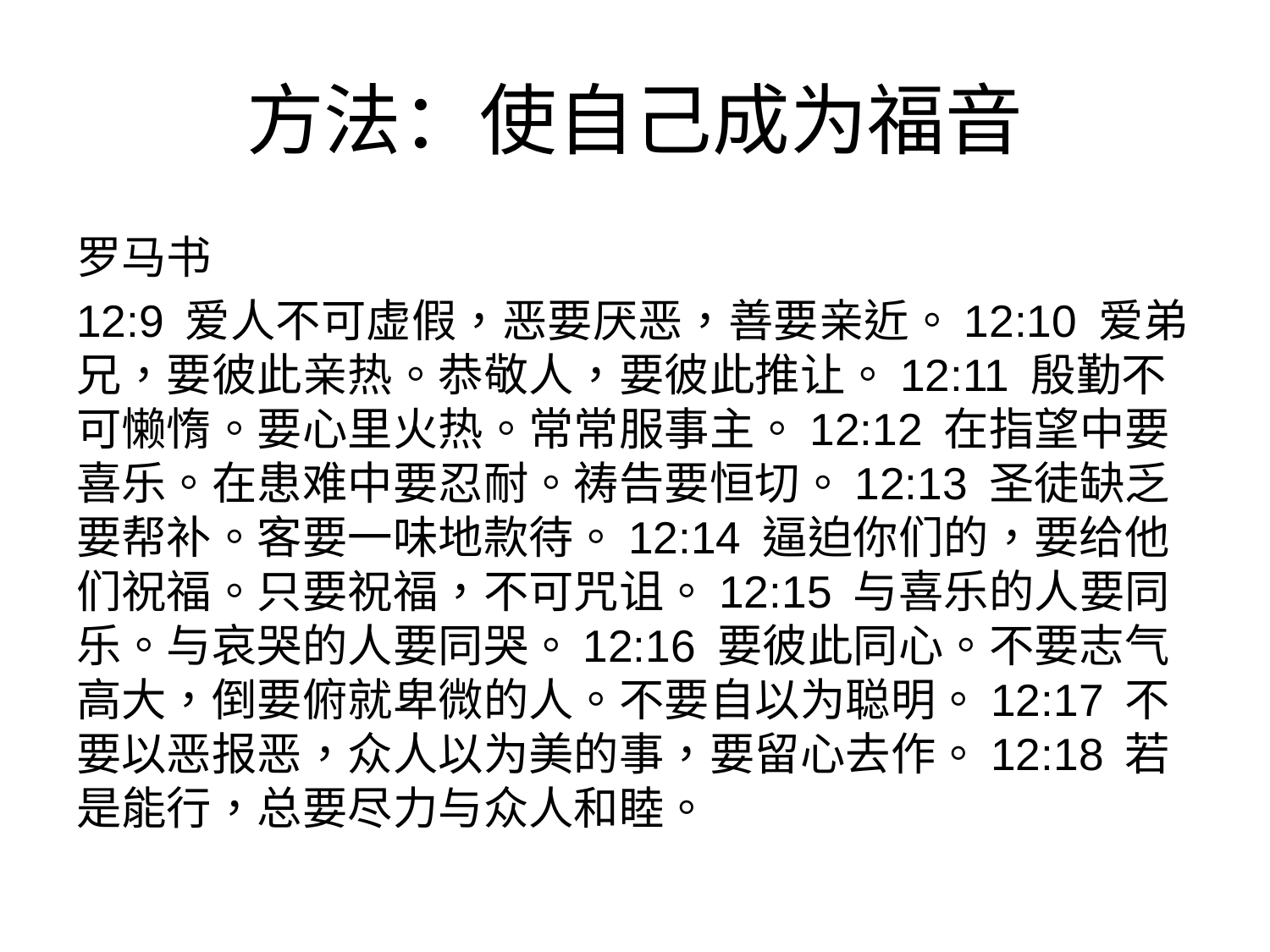

# 方法：使自己成为福音
罗马书
12:9 爱人不可虚假，恶要厌恶，善要亲近。 12:10 爱弟兄，要彼此亲热。恭敬人，要彼此推让。 12:11 殷勤不可懒惰。要心里火热。常常服事主。 12:12 在指望中要喜乐。在患难中要忍耐。祷告要恒切。 12:13 圣徒缺乏要帮补。客要一味地款待。 12:14 逼迫你们的，要给他们祝福。只要祝福，不可咒诅。 12:15 与喜乐的人要同乐。与哀哭的人要同哭。 12:16 要彼此同心。不要志气高大，倒要俯就卑微的人。不要自以为聪明。 12:17 不要以恶报恶，众人以为美的事，要留心去作。 12:18 若是能行，总要尽力与众人和睦。